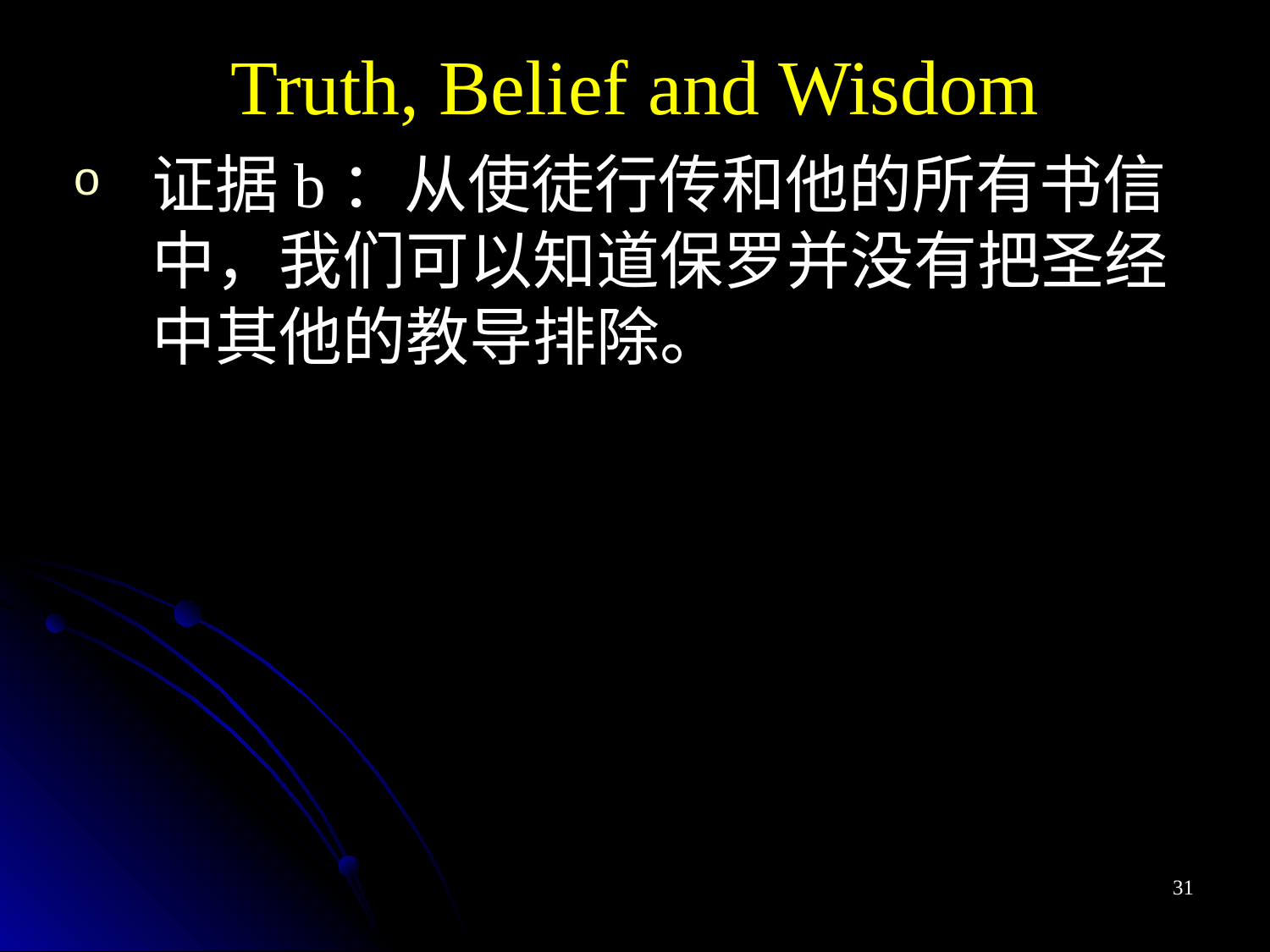

Truth, Belief and Wisdom
证据b：从使徒行传和他的所有书信中，我们可以知道保罗并没有把圣经中其他的教导排除。
31